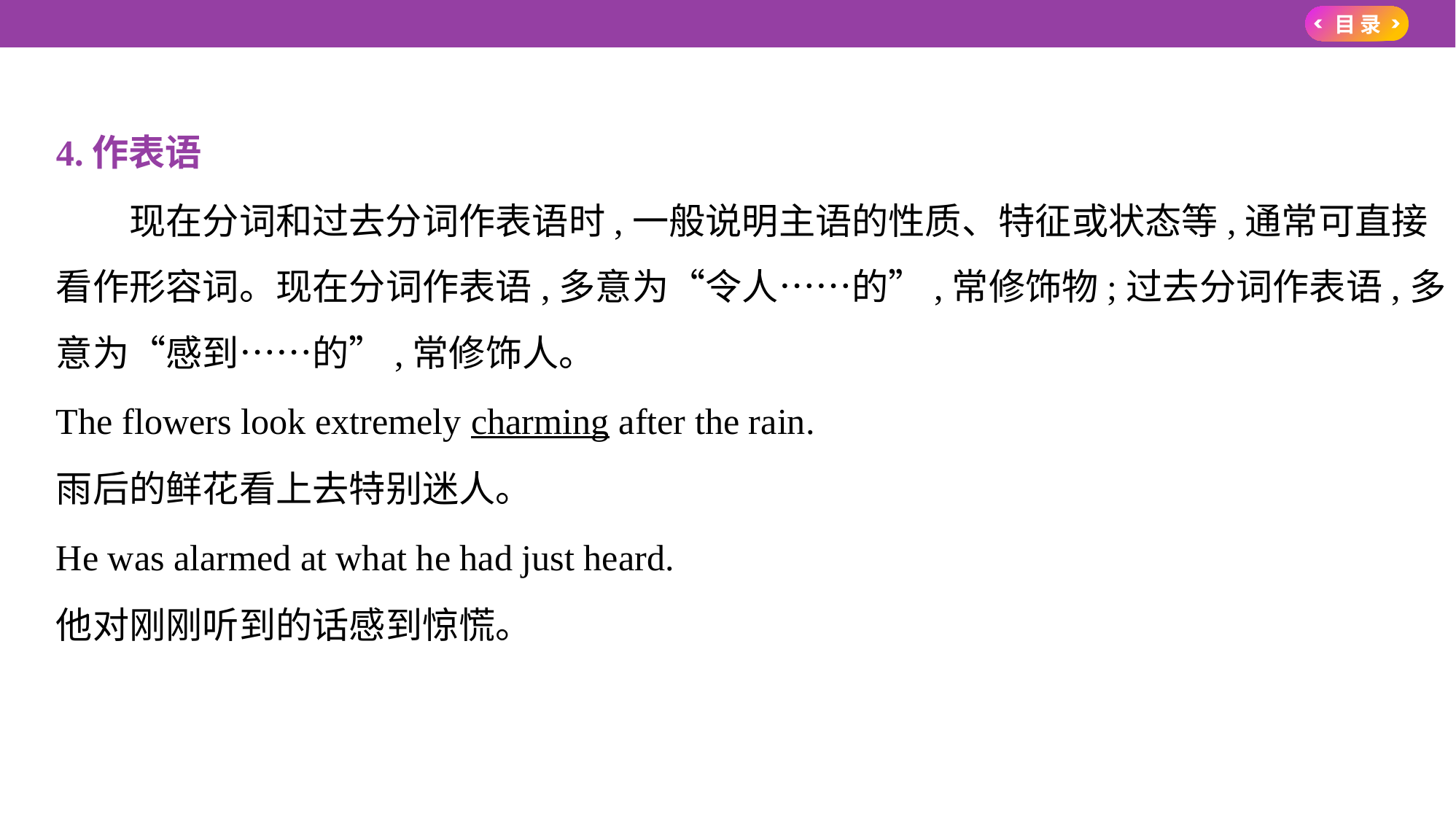

4.作表语
　　现在分词和过去分词作表语时,一般说明主语的性质、特征或状态等,通常可直接
看作形容词。现在分词作表语,多意为“令人……的”,常修饰物;过去分词作表语,多
意为“感到……的”,常修饰人。
The flowers look extremely charming after the rain.
雨后的鲜花看上去特别迷人。
He was alarmed at what he had just heard.
他对刚刚听到的话感到惊慌。